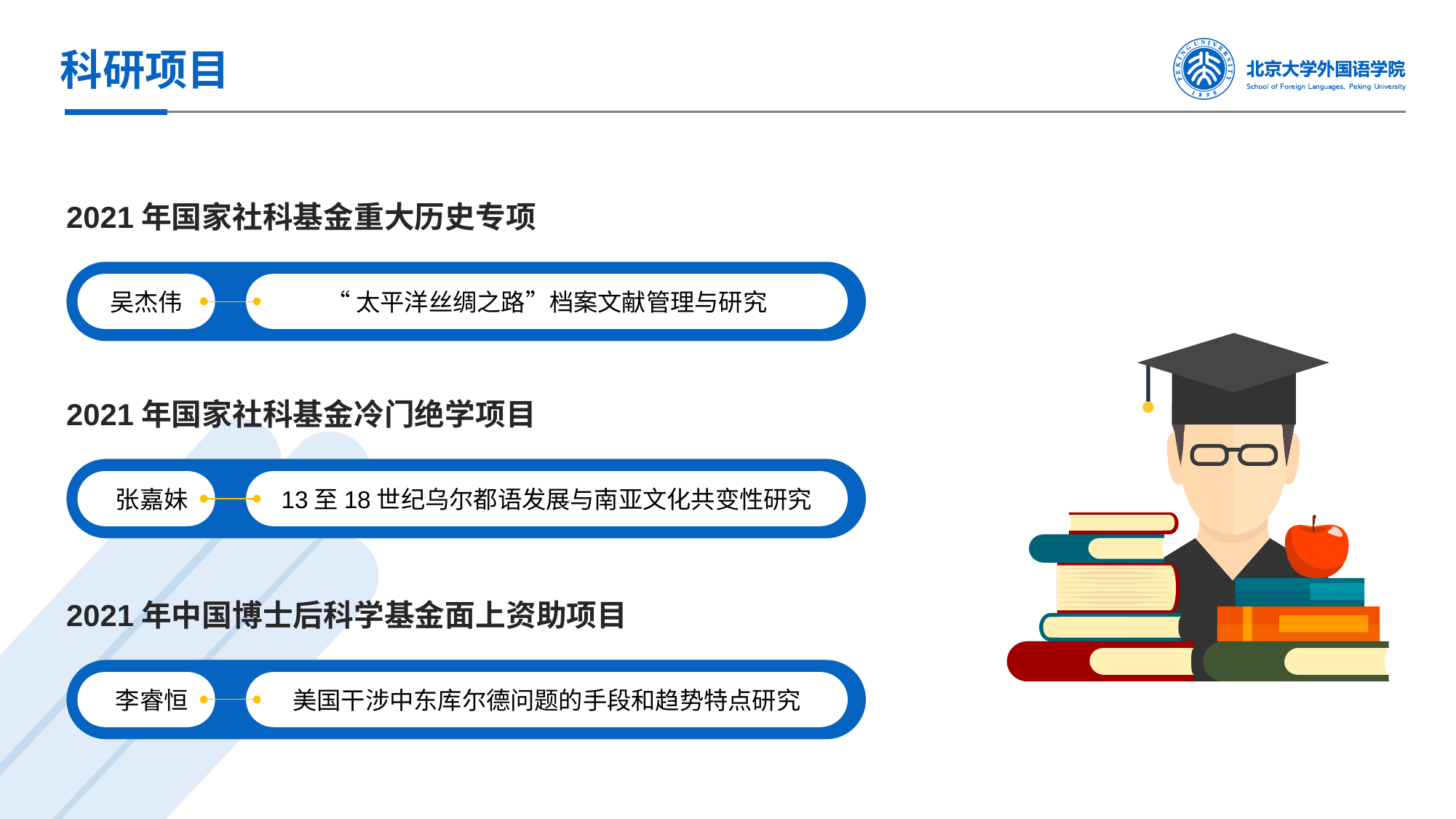

科研项目

2021年国家社科基金重大历史专项

吴杰伟
“太平洋丝绸之路”档案文献管理与研究

2021年国家社科基金冷门绝学项目

 张嘉妹
13至18世纪乌尔都语发展与南亚文化共变性研究

2021年中国博士后科学基金面上资助项目

 李睿恒
美国干涉中东库尔德问题的手段和趋势特点研究